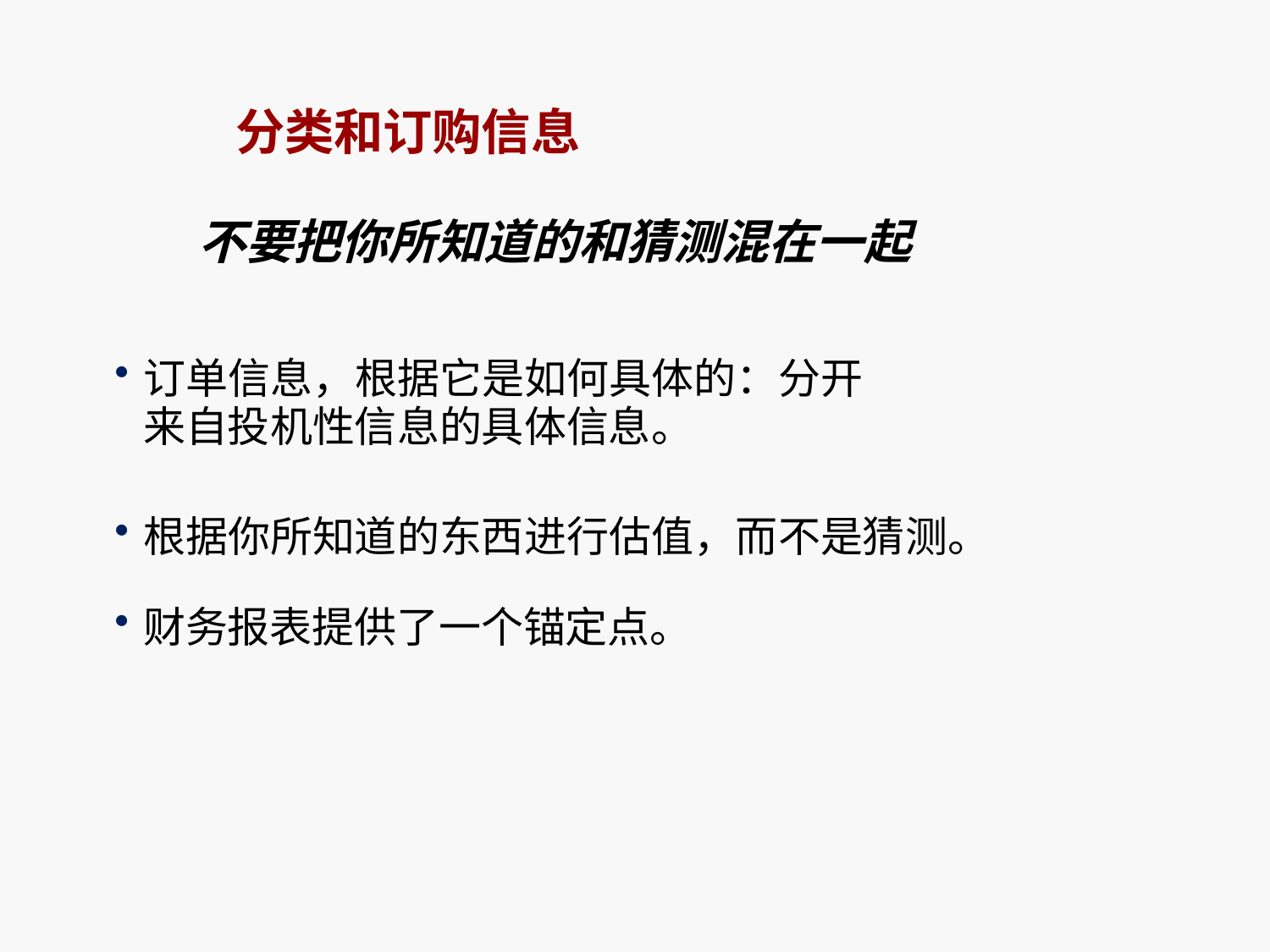

# 分类和订购信息
不要把你所知道的和猜测混在一起

订单信息，根据它是如何具体的：分开
来自投机性信息的具体信息。

根据你所知道的东西进行估值，而不是猜测。
财务报表提供了一个锚定点。